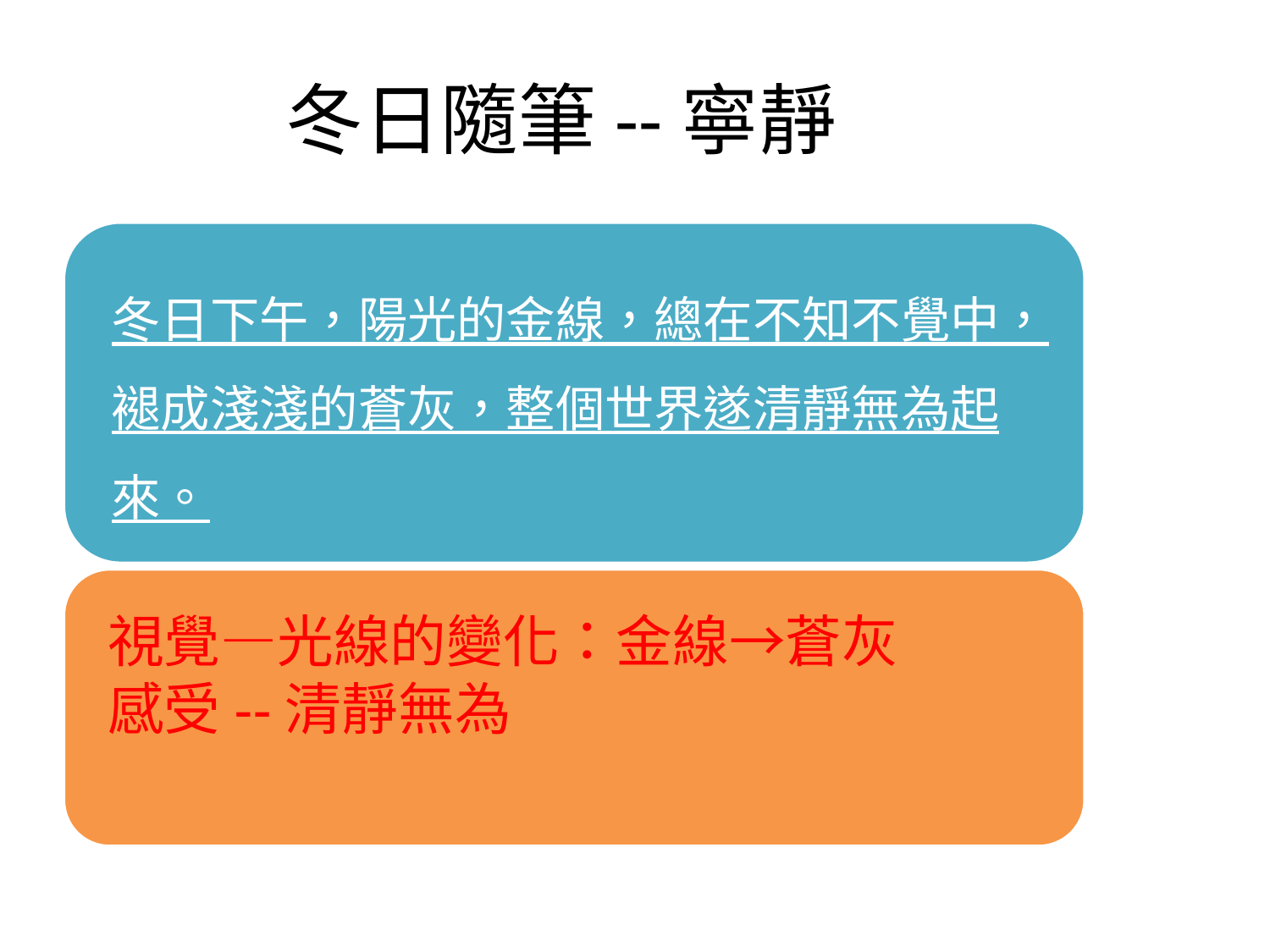

# 冬日隨筆--寧靜
冬日下午，陽光的金線，總在不知不覺中，褪成淺淺的蒼灰，整個世界遂清靜無為起來。
視覺—光線的變化：金線→蒼灰
感受--清靜無為